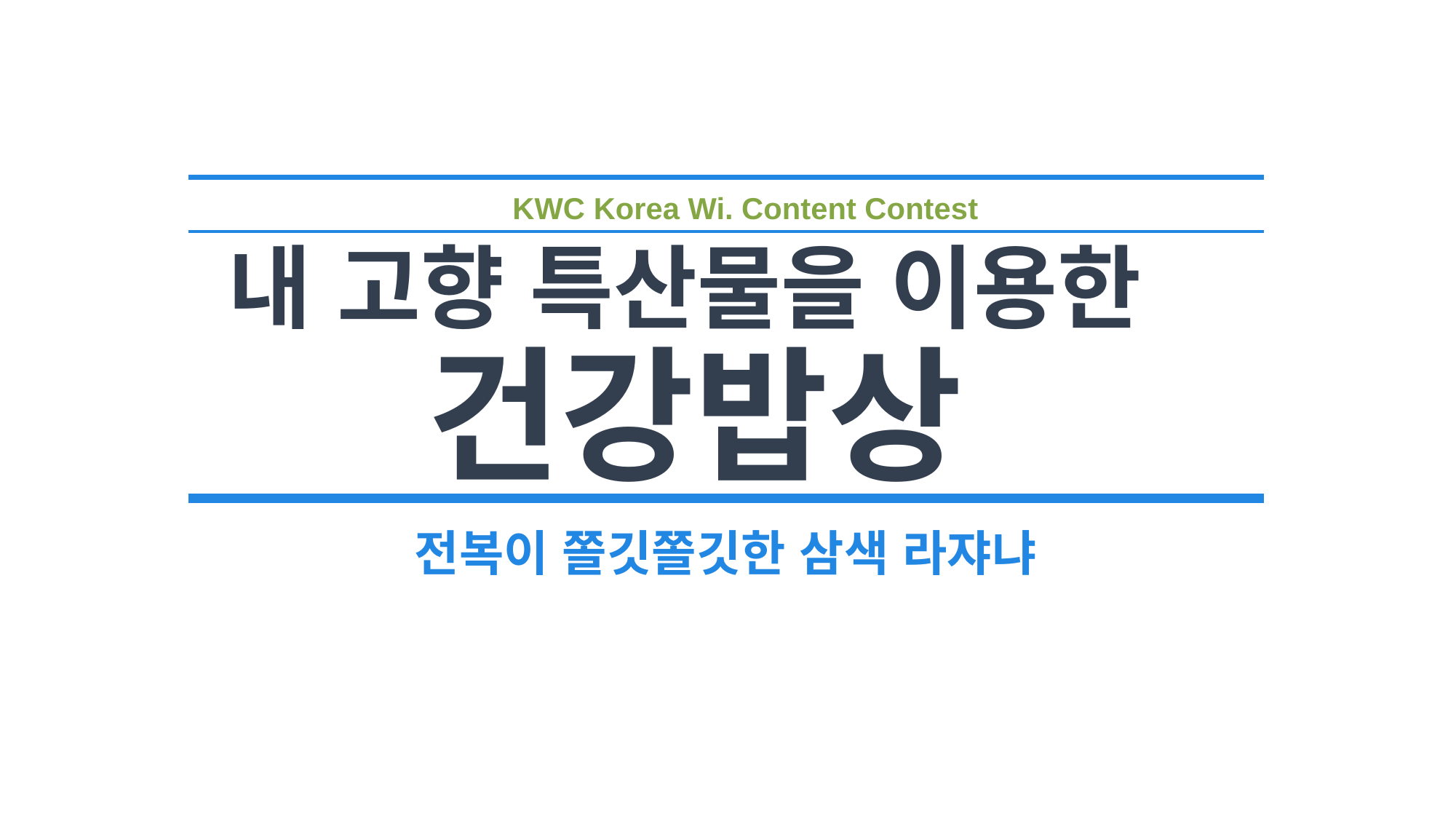

KWC Korea Wi. Content Contest
내 고향 특산물을 이용한
건강밥상
전복이 쫄깃쫄깃한 삼색 라쟈냐